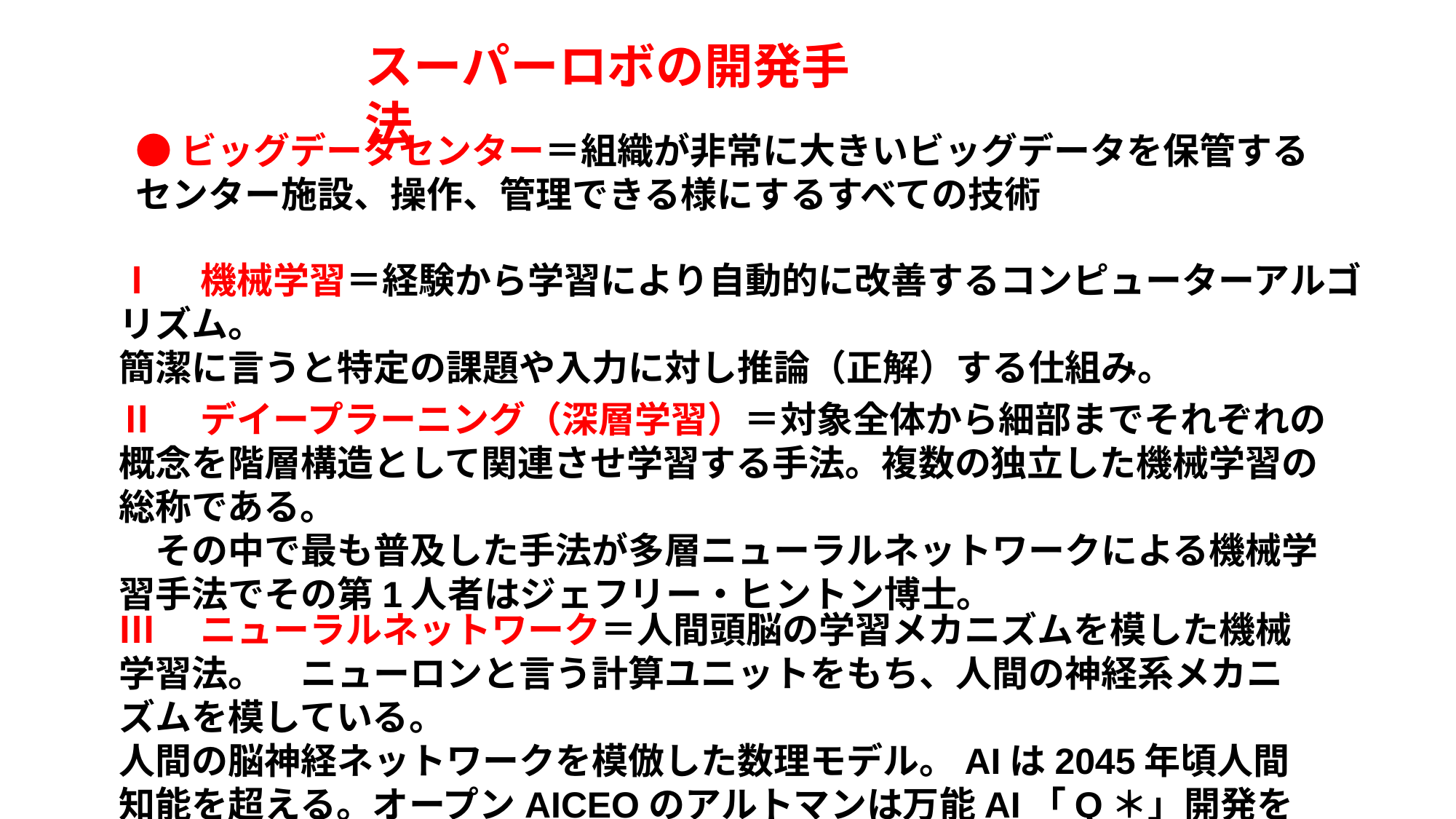

スーパーロボの開発手法
●ビッグデータセンター＝組織が非常に大きいビッグデータを保管するセンター施設、操作、管理できる様にするすべての技術

Ⅰ　機械学習＝経験から学習により自動的に改善するコンピューターアルゴリズム。
簡潔に言うと特定の課題や入力に対し推論（正解）する仕組み。
Ⅱ　デイープラーニング（深層学習）＝対象全体から細部までそれぞれの概念を階層構造として関連させ学習する手法。複数の独立した機械学習の総称である。
　その中で最も普及した手法が多層ニューラルネットワークによる機械学習手法でその第1人者はジェフリー・ヒントン博士。
Ⅲ　ニューラルネットワーク＝人間頭脳の学習メカニズムを模した機械学習法。　ニューロンと言う計算ユニットをもち、人間の神経系メカニズムを模している。
人間の脳神経ネットワークを模倣した数理モデル。AIは2045年頃人間知能を超える。オープンAICEOのアルトマンは万能AI「Q＊」開発を推進中である。